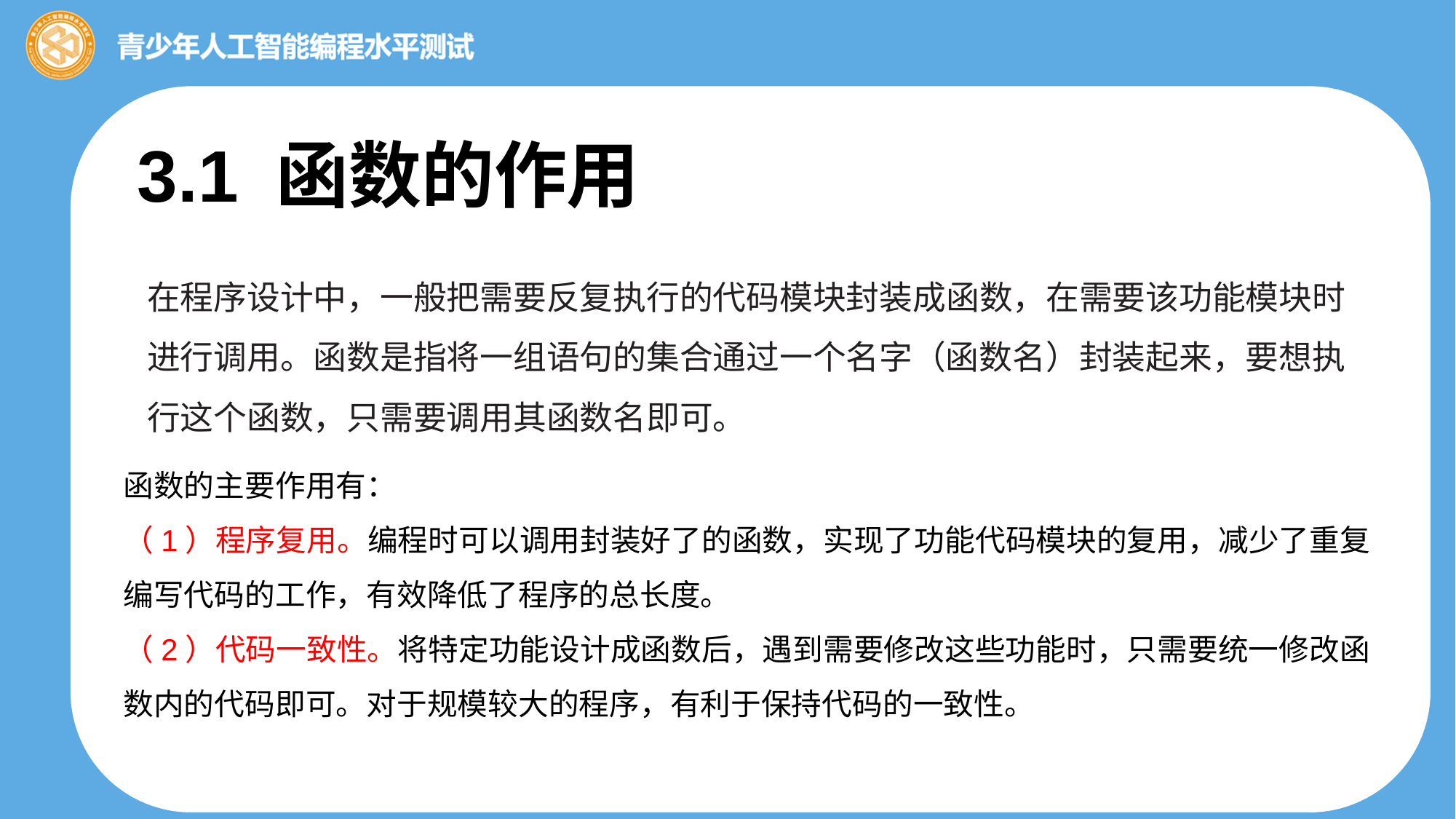

3.1 函数的作用
在程序设计中，一般把需要反复执行的代码模块封装成函数，在需要该功能模块时进行调用。函数是指将一组语句的集合通过一个名字（函数名）封装起来，要想执行这个函数，只需要调用其函数名即可。
函数的主要作用有：
（1）程序复用。编程时可以调用封装好了的函数，实现了功能代码模块的复用，减少了重复编写代码的工作，有效降低了程序的总长度。
（2）代码一致性。将特定功能设计成函数后，遇到需要修改这些功能时，只需要统一修改函数内的代码即可。对于规模较大的程序，有利于保持代码的一致性。